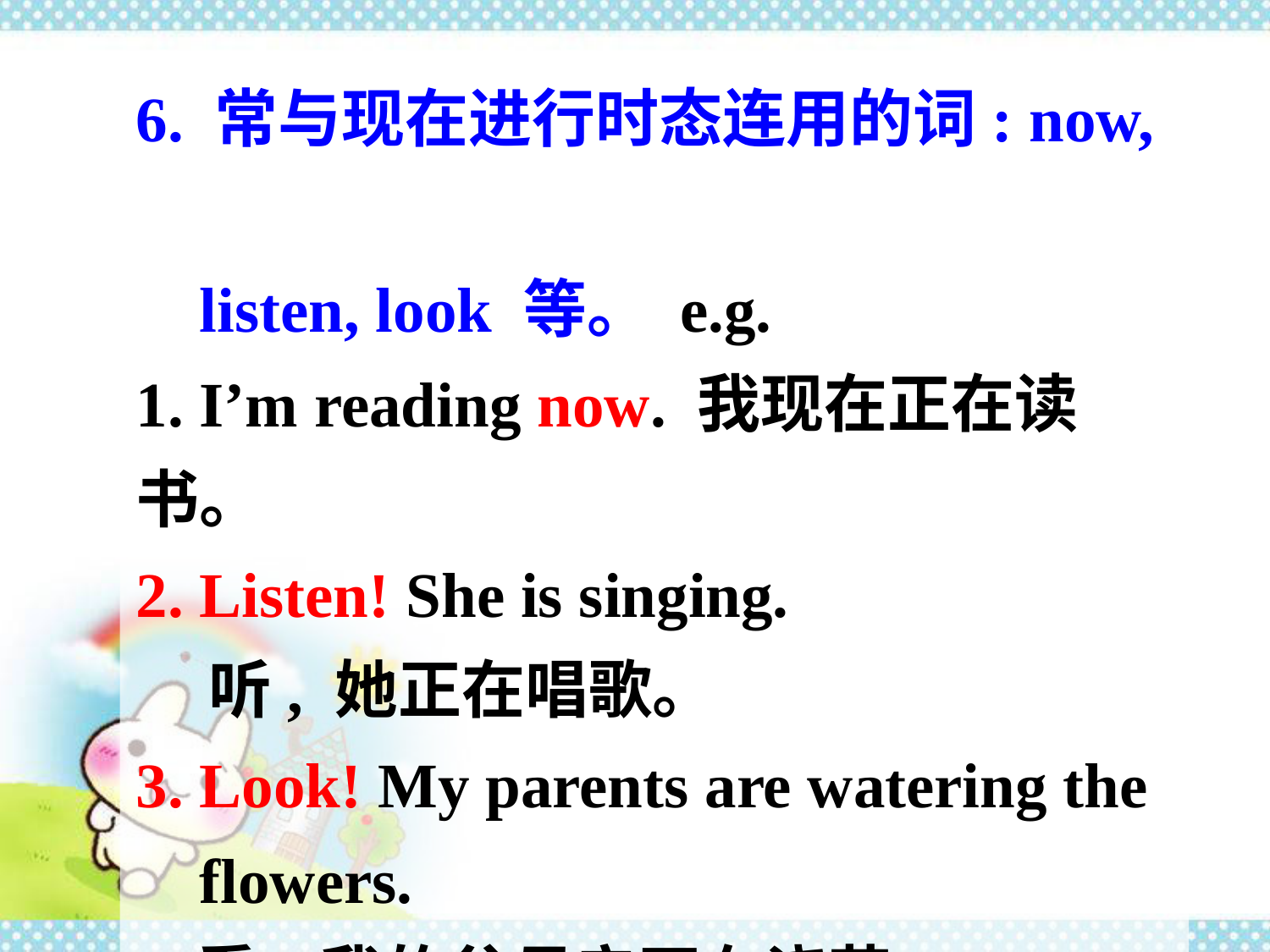

6. 常与现在进行时态连用的词: now,
    listen, look 等。 e.g.
1. I’m reading now. 我现在正在读书。
2. Listen! She is singing.
    听, 她正在唱歌。
3. Look! My parents are watering the
    flowers.
   看, 我的父母亲正在浇花。